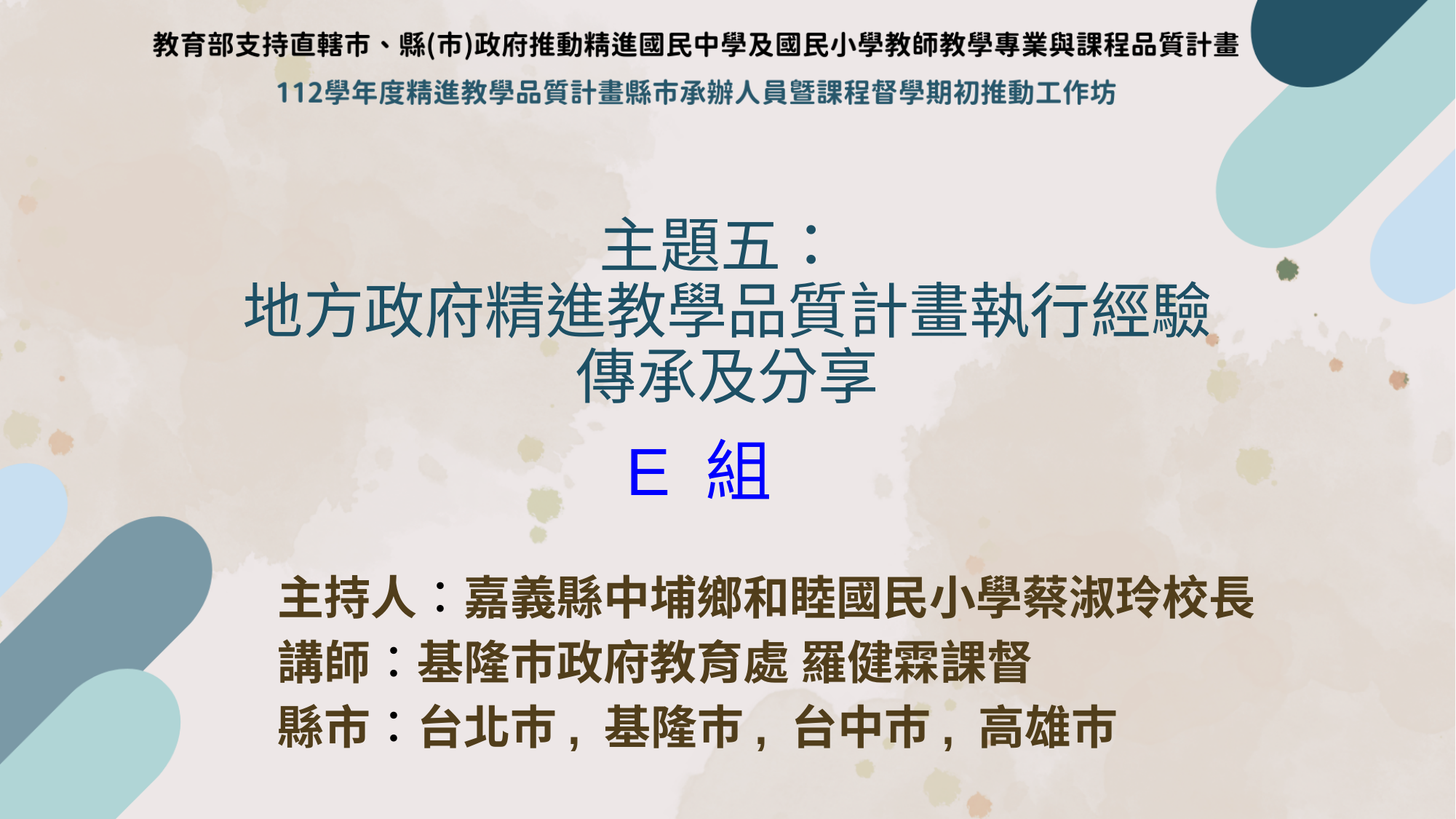

# 主題五： 地方政府精進教學品質計畫執行經驗 傳承及分享
E 組
主持人：嘉義縣中埔鄉和睦國民小學蔡淑玲校長
講師：基隆巿政府教育處 羅健霖課督
縣市：台北巿, 基隆巿, 台中巿, 高雄巿